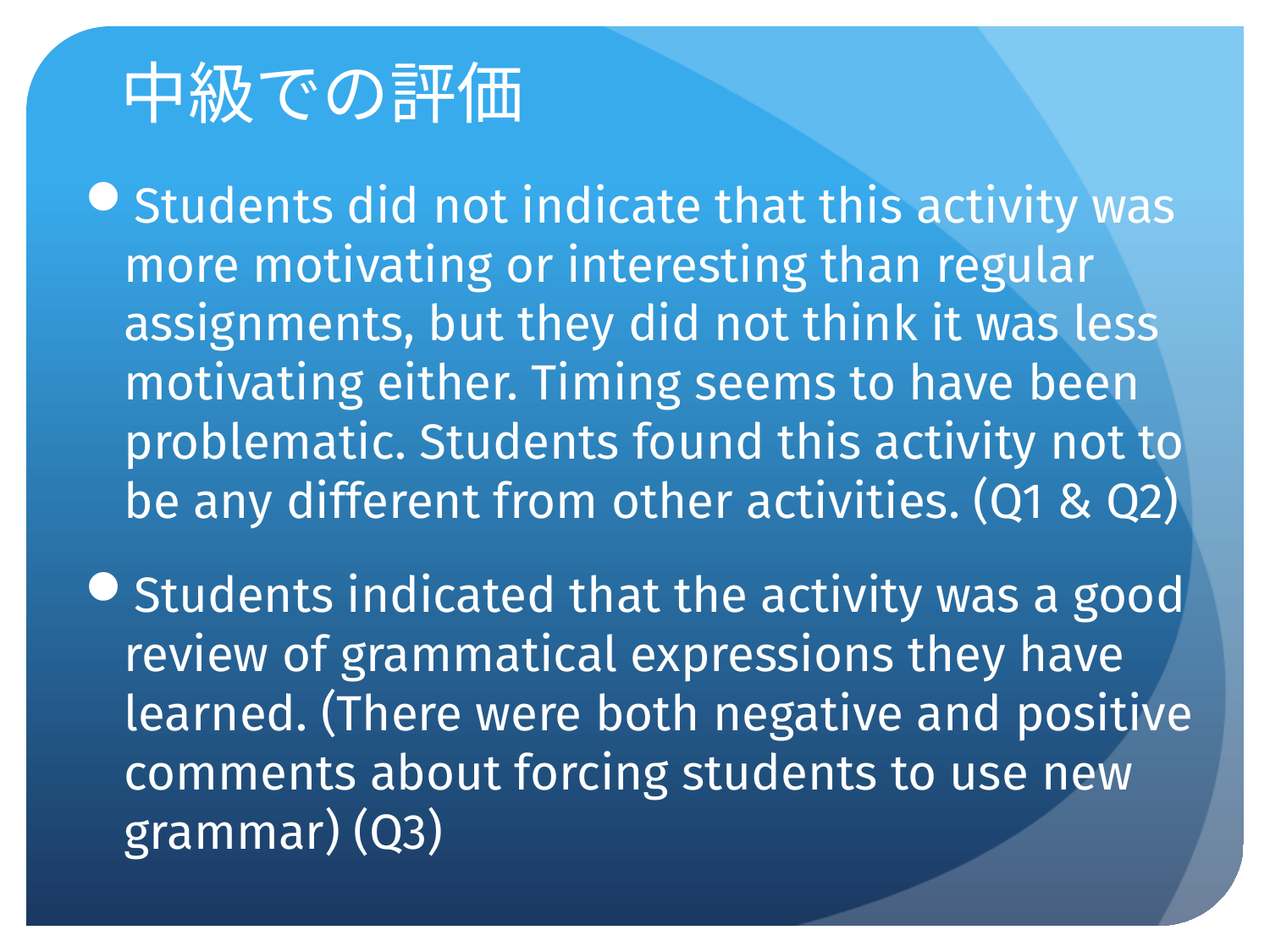

# 中級での評価
Students did not indicate that this activity was more motivating or interesting than regular assignments, but they did not think it was less motivating either. Timing seems to have been problematic. Students found this activity not to be any different from other activities. (Q1 & Q2)
Students indicated that the activity was a good review of grammatical expressions they have learned. (There were both negative and positive comments about forcing students to use new grammar) (Q3)